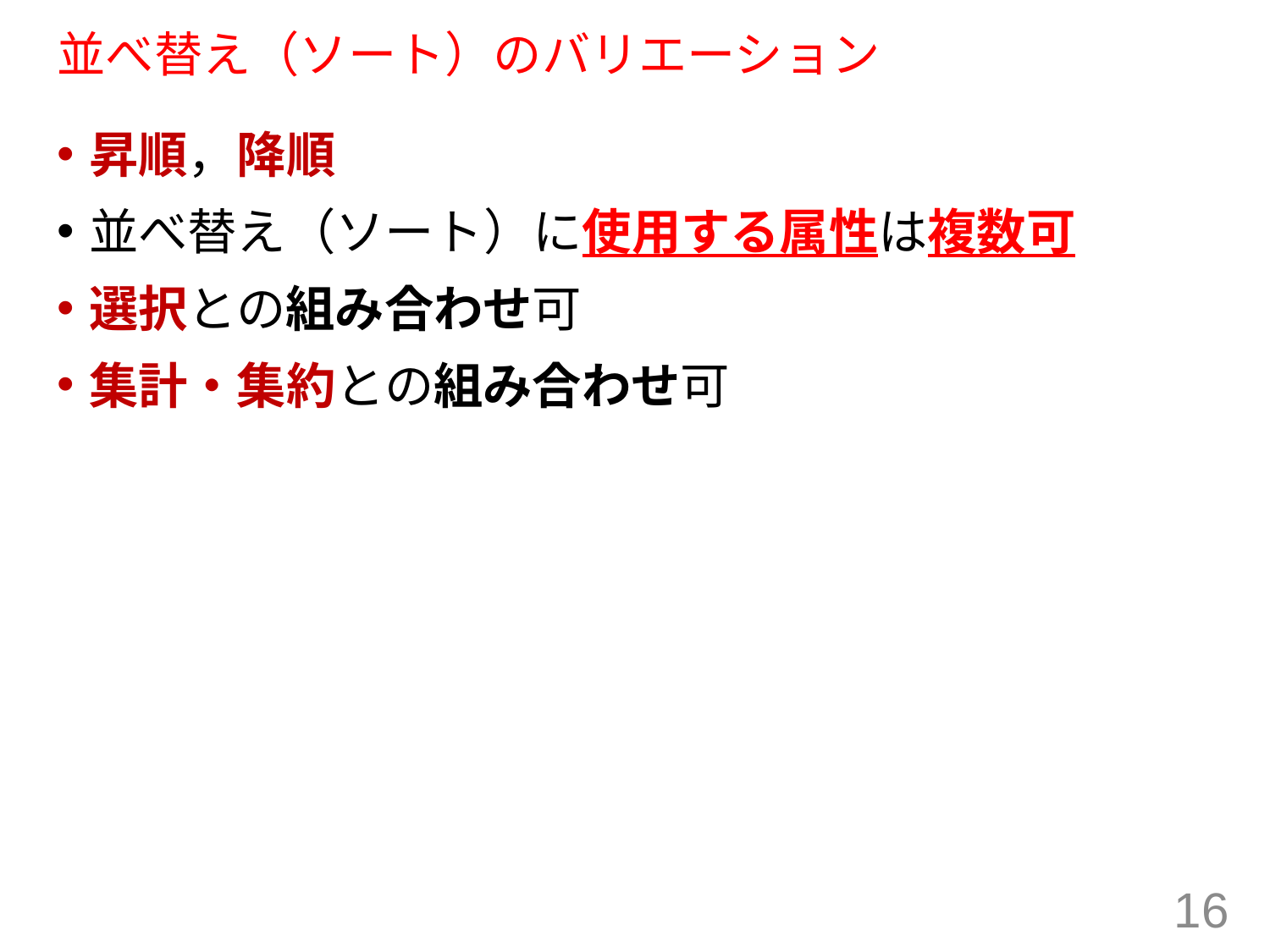

# 並べ替え（ソート）のバリエーション
昇順，降順
並べ替え（ソート）に使用する属性は複数可
選択との組み合わせ可
集計・集約との組み合わせ可
16